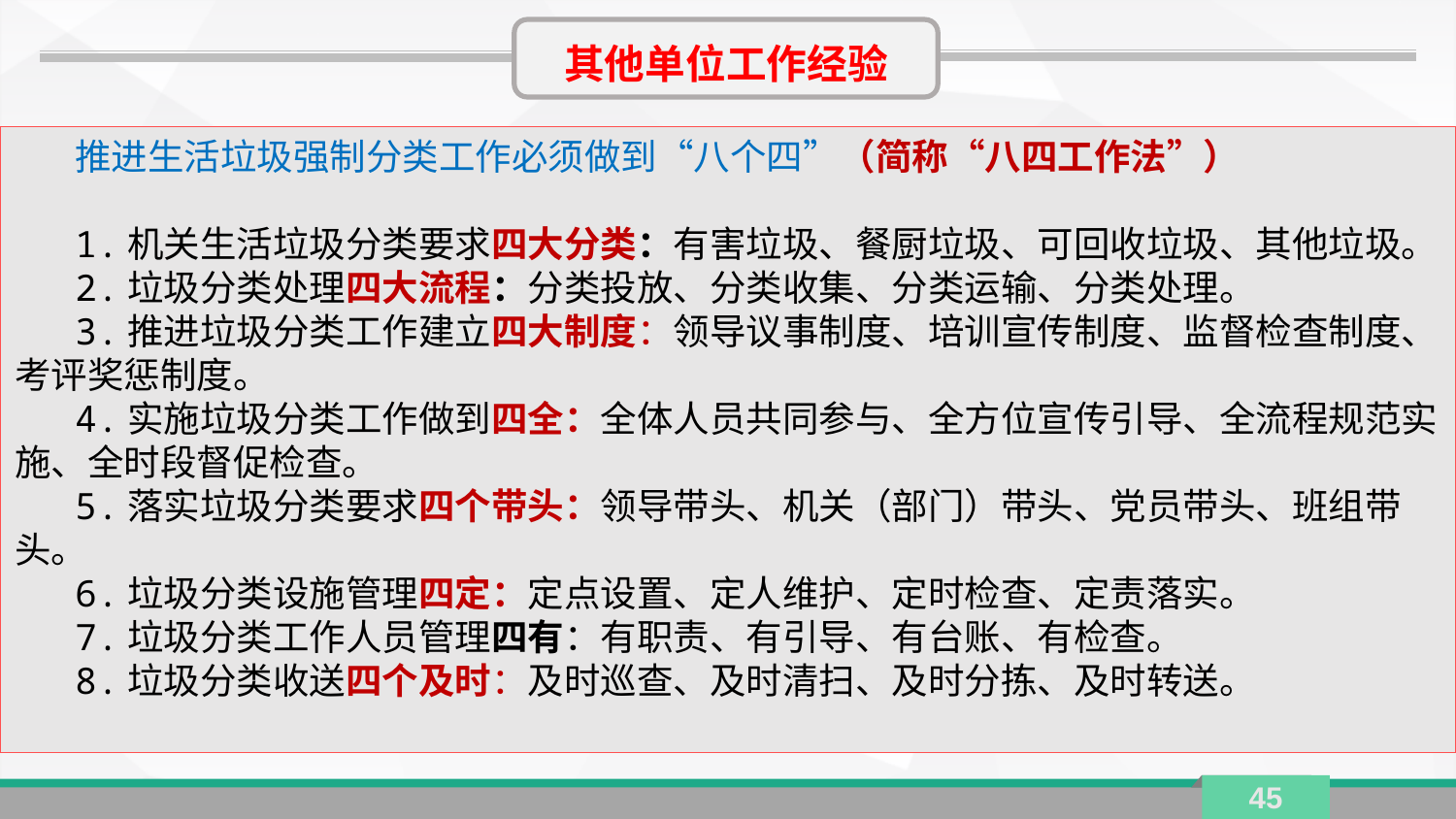

其他单位工作经验
推进生活垃圾强制分类工作必须做到“八个四”（简称“八四工作法”）

1.机关生活垃圾分类要求四大分类：有害垃圾、餐厨垃圾、可回收垃圾、其他垃圾。
2.垃圾分类处理四大流程：分类投放、分类收集、分类运输、分类处理。
3.推进垃圾分类工作建立四大制度：领导议事制度、培训宣传制度、监督检查制度、考评奖惩制度。
4.实施垃圾分类工作做到四全：全体人员共同参与、全方位宣传引导、全流程规范实施、全时段督促检查。
5.落实垃圾分类要求四个带头：领导带头、机关（部门）带头、党员带头、班组带头。
6.垃圾分类设施管理四定：定点设置、定人维护、定时检查、定责落实。
7.垃圾分类工作人员管理四有：有职责、有引导、有台账、有检查。
8.垃圾分类收送四个及时：及时巡查、及时清扫、及时分拣、及时转送。

45